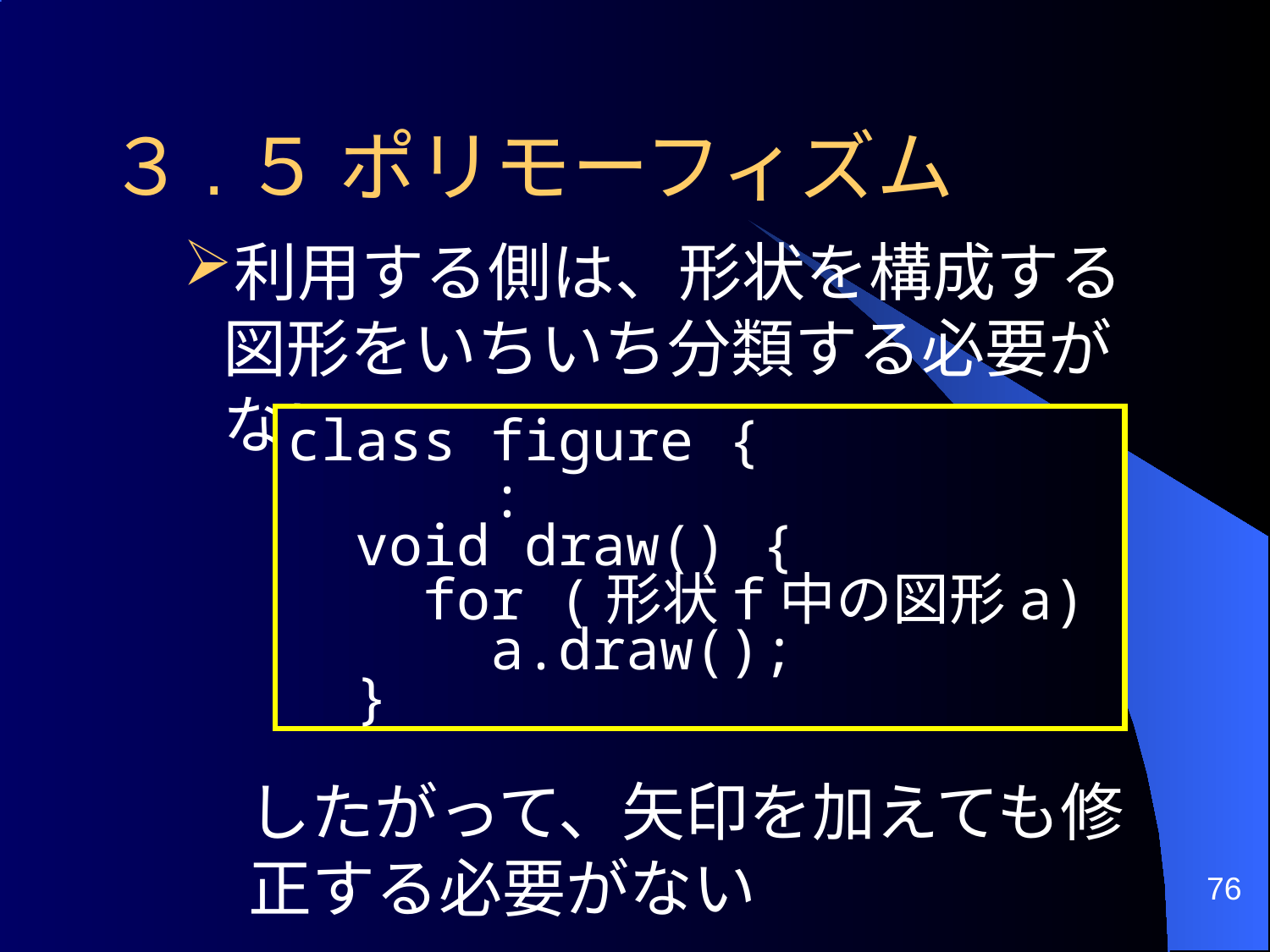

# ３.５ ポリモーフィズム
利用する側は、形状を構成する図形をいちいち分類する必要がない
class figure {
      :
  void draw() {
    for (形状f中の図形a)
      a.draw();
  }
したがって、矢印を加えても修正する必要がない
76